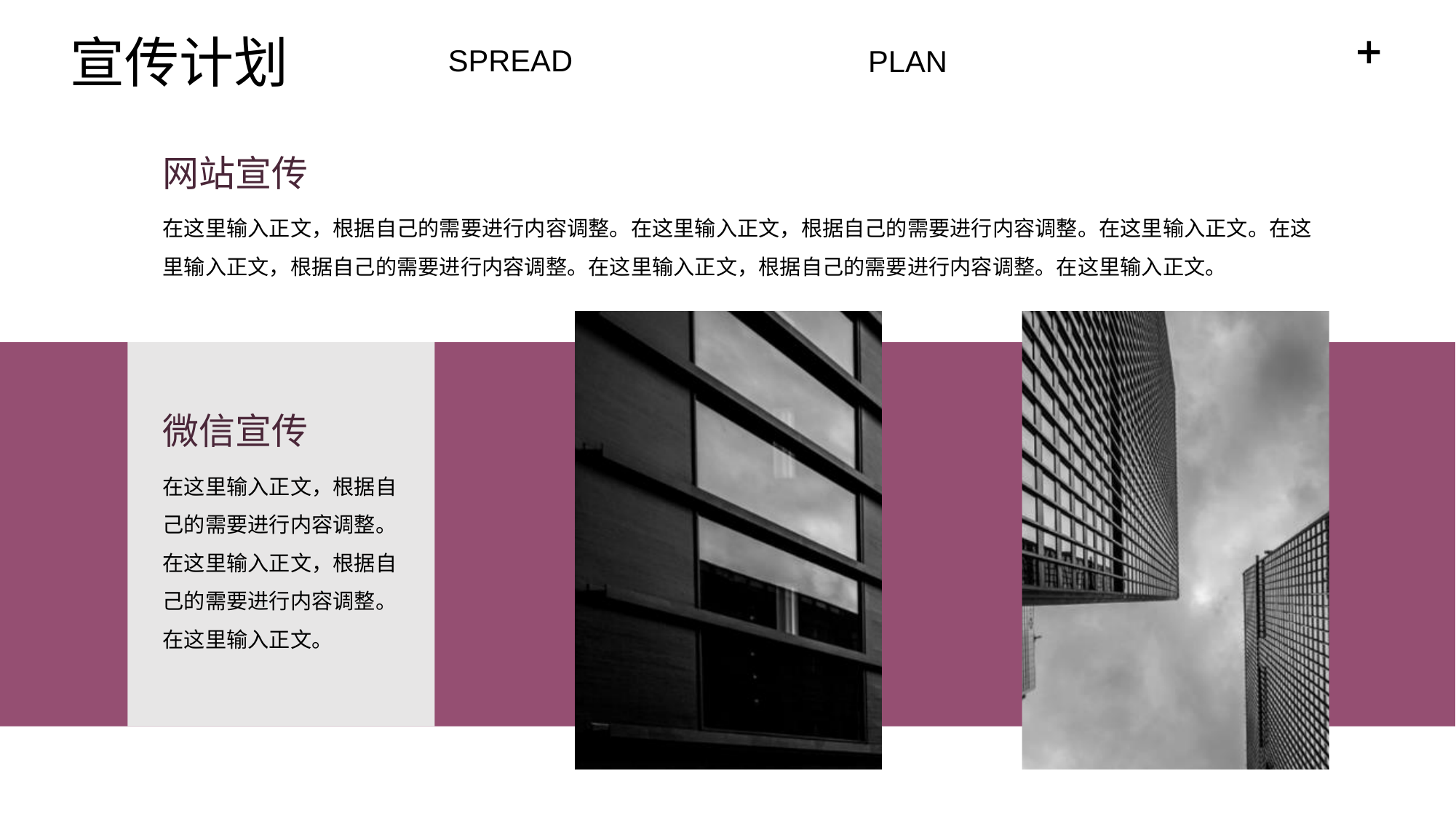

宣传计划
SPREAD
PLAN

网站宣传
在这里输入正文，根据自己的需要进行内容调整。在这里输入正文，根据自己的需要进行内容调整。在这里输入正文。在这里输入正文，根据自己的需要进行内容调整。在这里输入正文，根据自己的需要进行内容调整。在这里输入正文。

微信宣传
在这里输入正文，根据自己的需要进行内容调整。在这里输入正文，根据自己的需要进行内容调整。在这里输入正文。